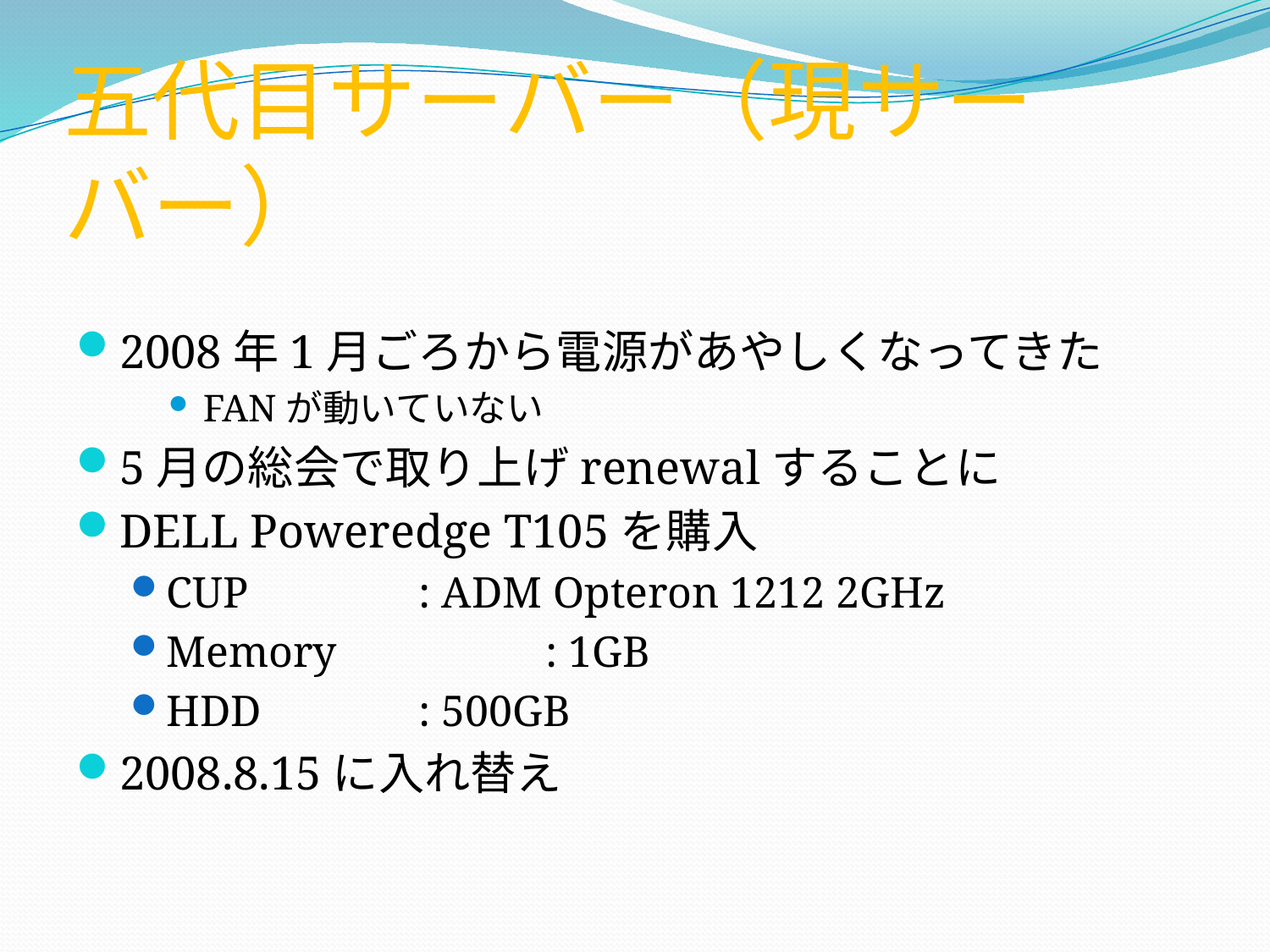

# 五代目サーバー（現サーバー）
2008年1月ごろから電源があやしくなってきた
FANが動いていない
5月の総会で取り上げrenewalすることに
DELL Poweredge T105を購入
CUP		: ADM Opteron 1212 2GHz
Memory		: 1GB
HDD		: 500GB
2008.8.15に入れ替え